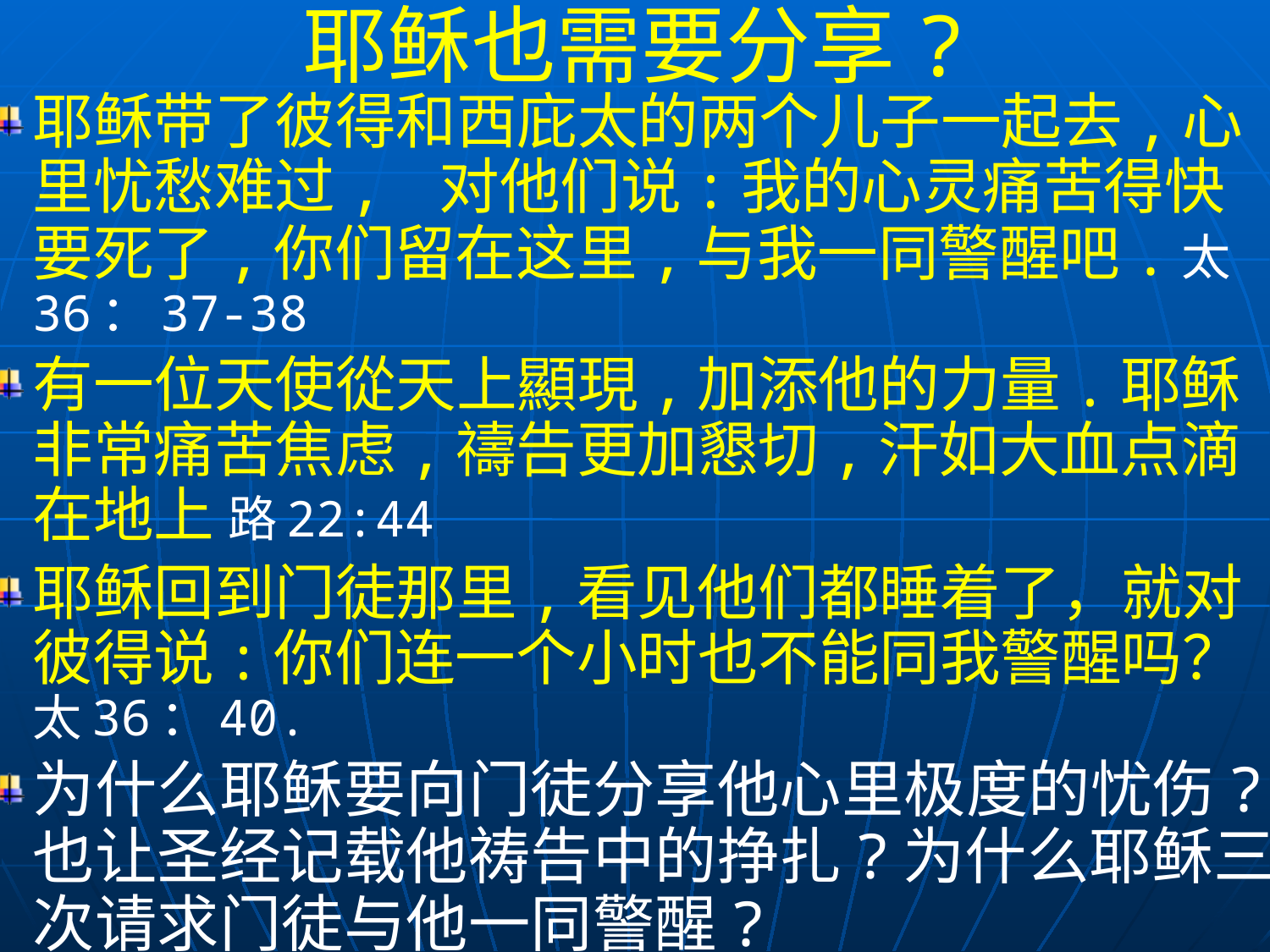

耶稣也需要分享?
耶稣带了彼得和西庇太的两个儿子一起去,心里忧愁难过,	对他们说:我的心灵痛苦得快要死了,你们留在这里,与我一同警醒吧.太36：37-38
有一位天使從天上顯現,加添他的力量.耶稣非常痛苦焦虑,禱告更加懇切,汗如大血点滴在地上 路22:44
耶稣回到门徒那里,看见他们都睡着了，就对彼得说:你们连一个小时也不能同我警醒吗？太36：40.
为什么耶稣要向门徒分享他心里极度的忧伤?也让圣经记载他祷告中的挣扎?为什么耶稣三次请求门徒与他一同警醒?